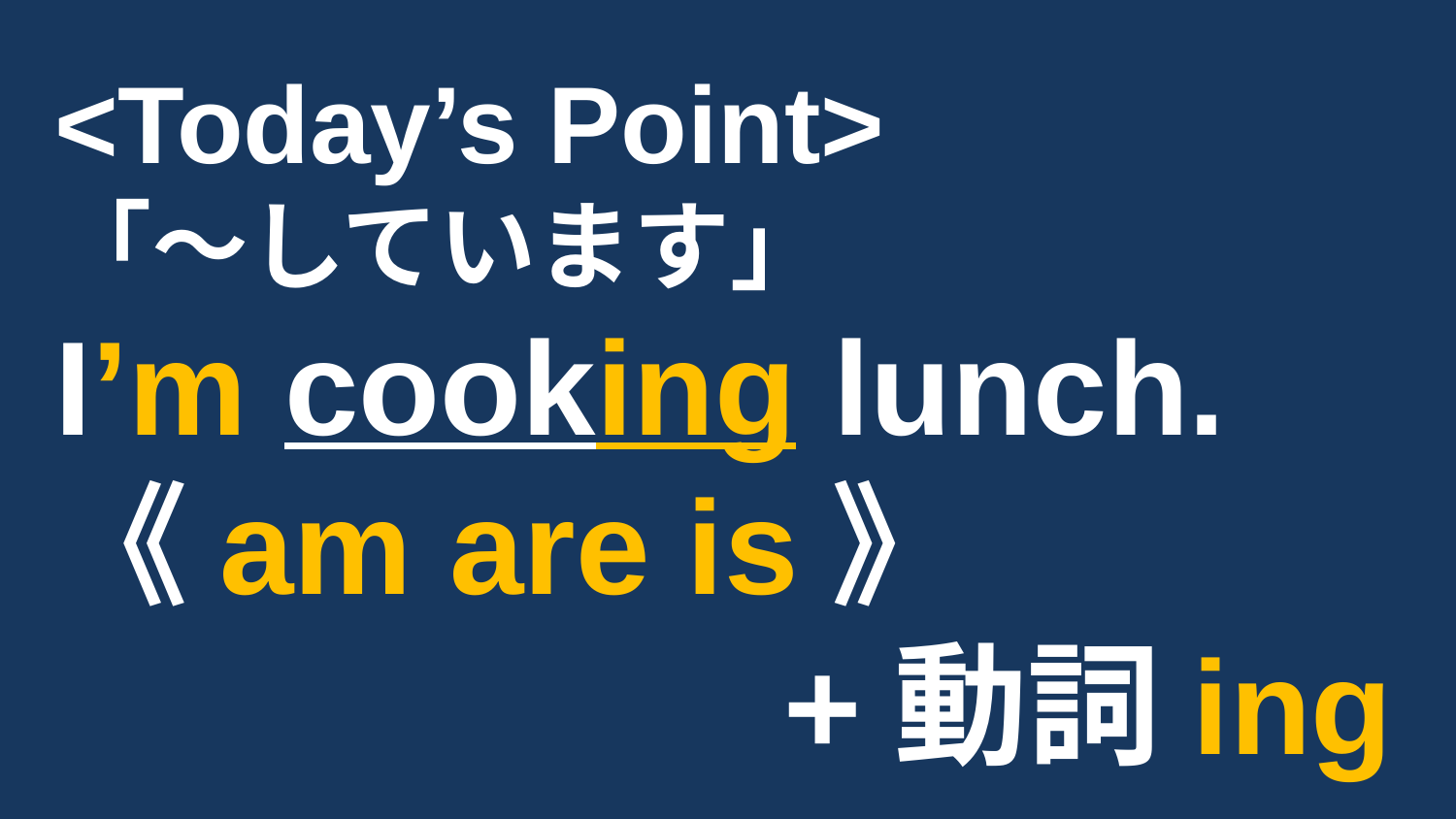

<Today’s Point>
「～しています」
I’m cooking lunch.《am are is》
　　　　　 +動詞ing